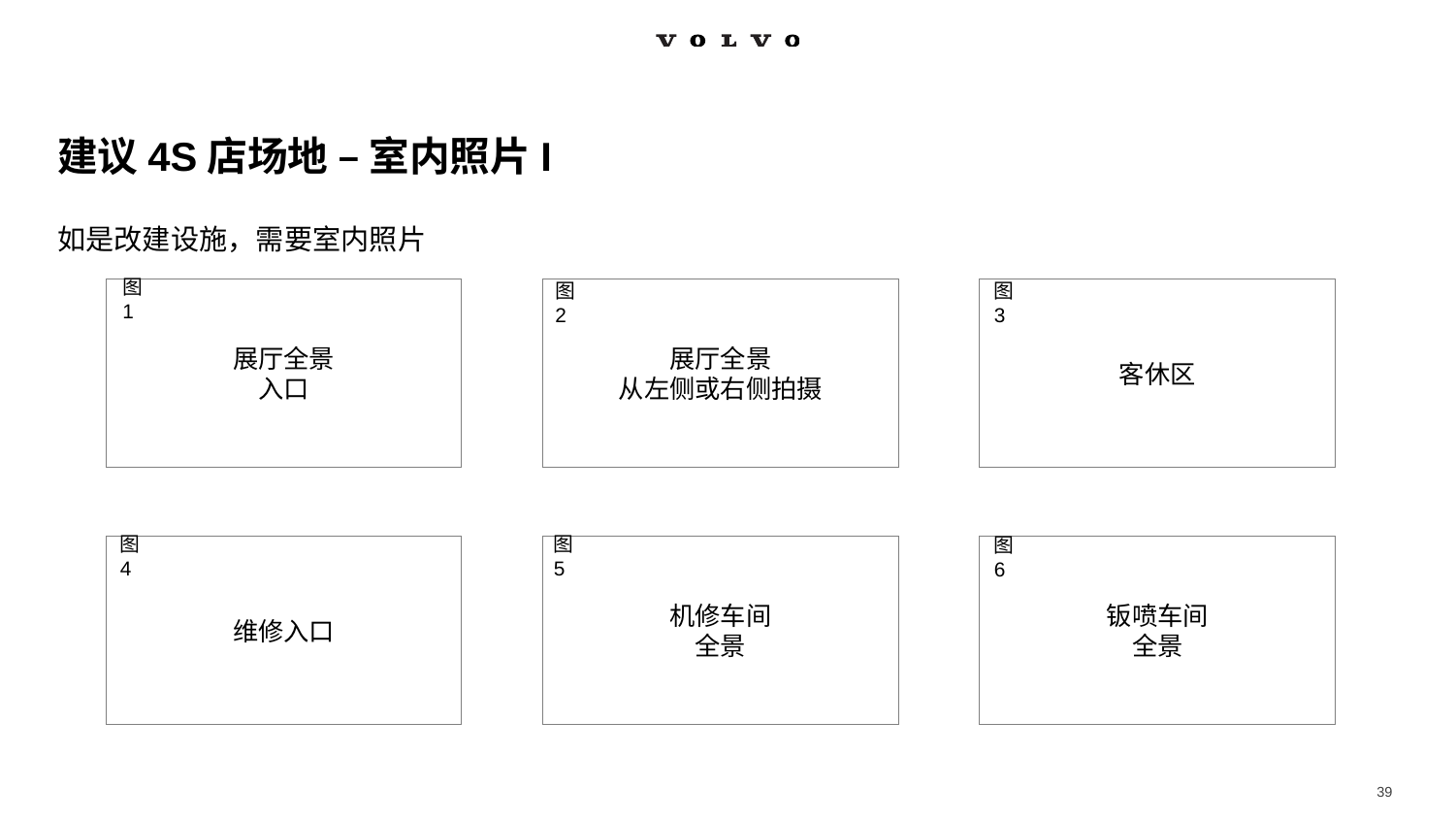

# 建议4S店场地 – 室内照片I
如是改建设施，需要室内照片

展厅全景
入口
展厅全景
从左侧或右侧拍摄
客休区
图1
图2
图3
图4
维修入口
机修车间
全景
钣喷车间
全景
图5
图6
39